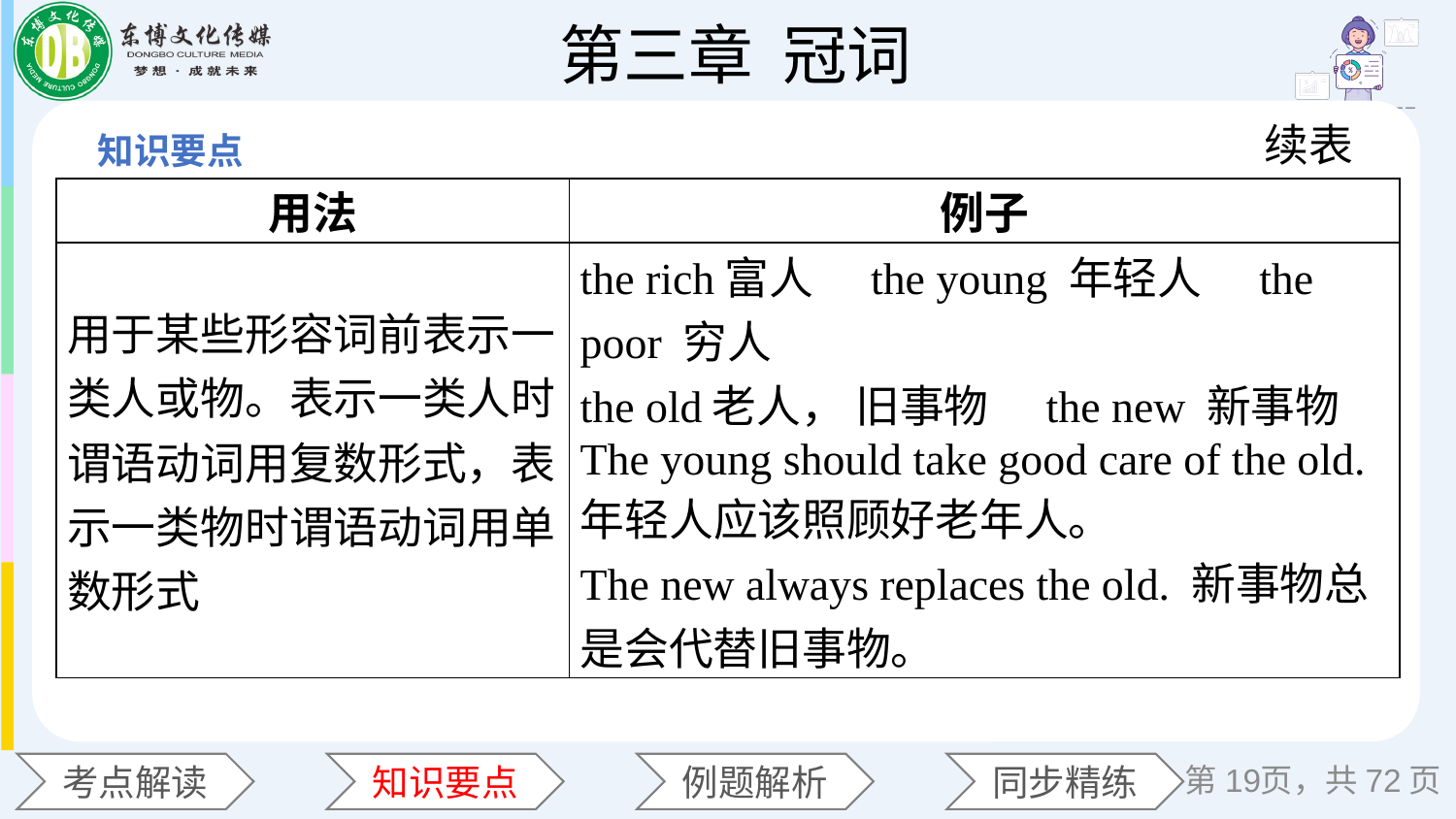

续表
| 用法 | 例子 |
| --- | --- |
| 用于某些形容词前表示一类人或物。表示一类人时谓语动词用复数形式，表示一类物时谓语动词用单数形式 | the rich富人　the young 年轻人　the poor 穷人 the old老人， 旧事物　the new 新事物 The young should take good care of the old. 年轻人应该照顾好老年人。 The new always replaces the old. 新事物总是会代替旧事物。 |

第19页，共72页